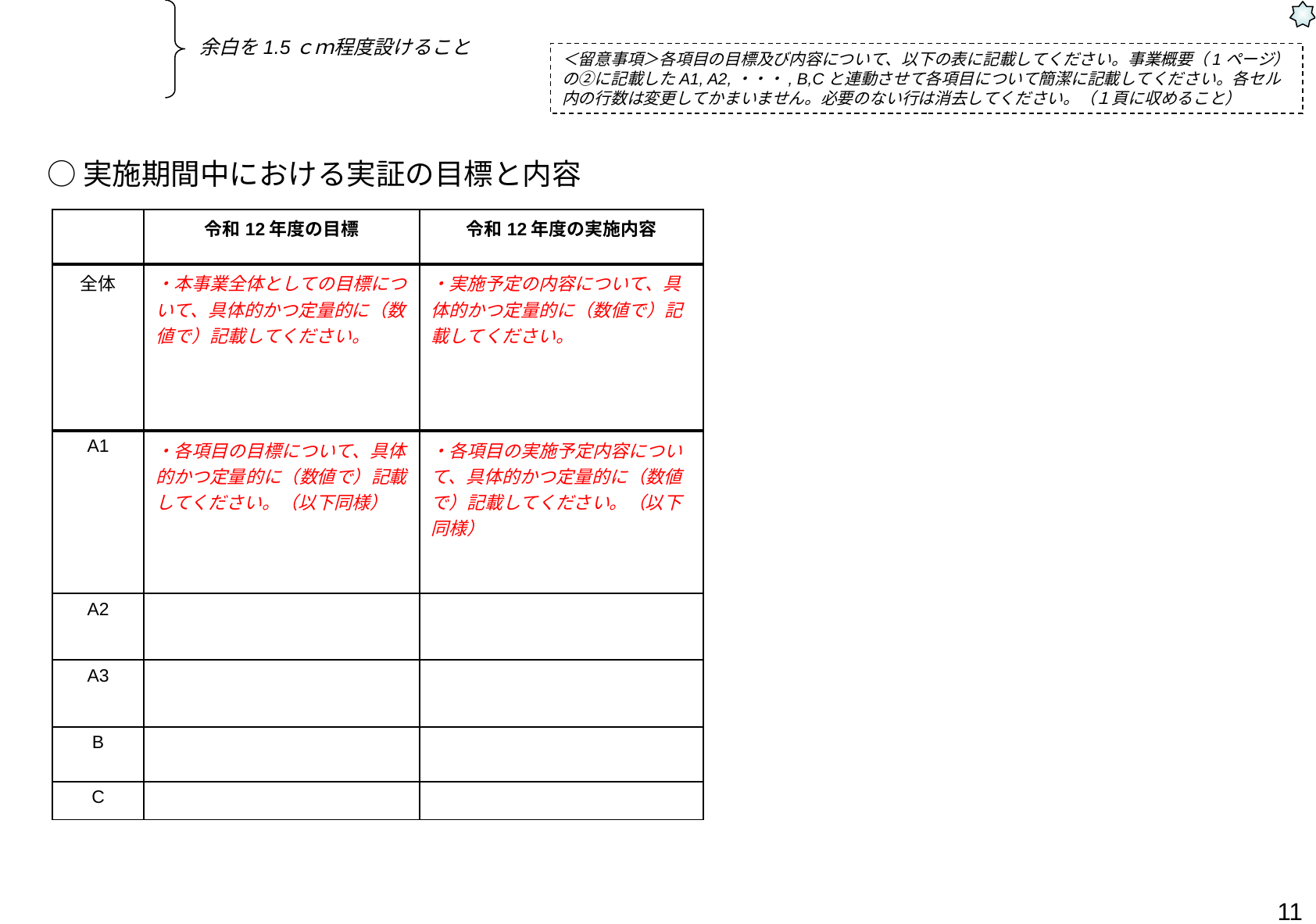

余白を1.5ｃｍ程度設けること
＜留意事項＞各項目の目標及び内容について、以下の表に記載してください。事業概要（1ページ）の②に記載したA1, A2,・・・, B,Cと連動させて各項目について簡潔に記載してください。各セル内の行数は変更してかまいません。必要のない行は消去してください。（１頁に収めること）
○実施期間中における実証の目標と内容
|  | 令和12年度の目標 | 令和12年度の実施内容 |
| --- | --- | --- |
| 全体 | ・本事業全体としての目標について、具体的かつ定量的に（数値で）記載してください。 | ・実施予定の内容について、具体的かつ定量的に（数値で）記載してください。 |
| A1 | ・各項目の目標について、具体的かつ定量的に（数値で）記載してください。（以下同様） | ・各項目の実施予定内容について、具体的かつ定量的に（数値で）記載してください。（以下同様） |
| A2 |  |  |
| A3 |  |  |
| B |  |  |
| C |  |  |
11